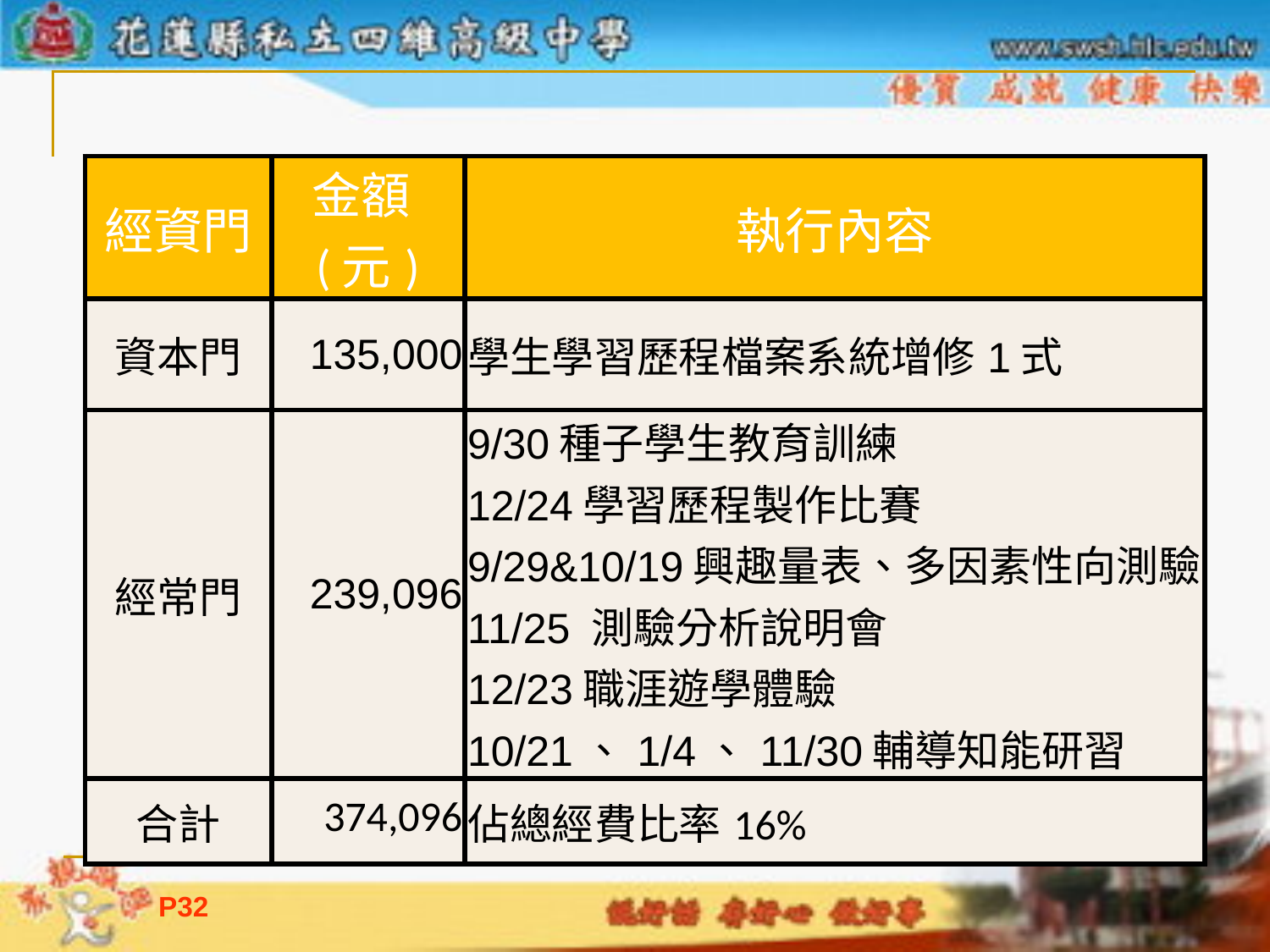

| 經資門 | 金額(元) | 執行內容 |
| --- | --- | --- |
| 資本門 | 135,000 | 學生學習歷程檔案系統增修1式 |
| 經常門 | 239,096 | 9/30種子學生教育訓練 12/24學習歷程製作比賽 9/29&10/19興趣量表、多因素性向測驗 11/25 測驗分析說明會 12/23職涯遊學體驗 10/21、1/4、11/30輔導知能研習 |
| 合計 | 374,096 | 佔總經費比率16% |
P32